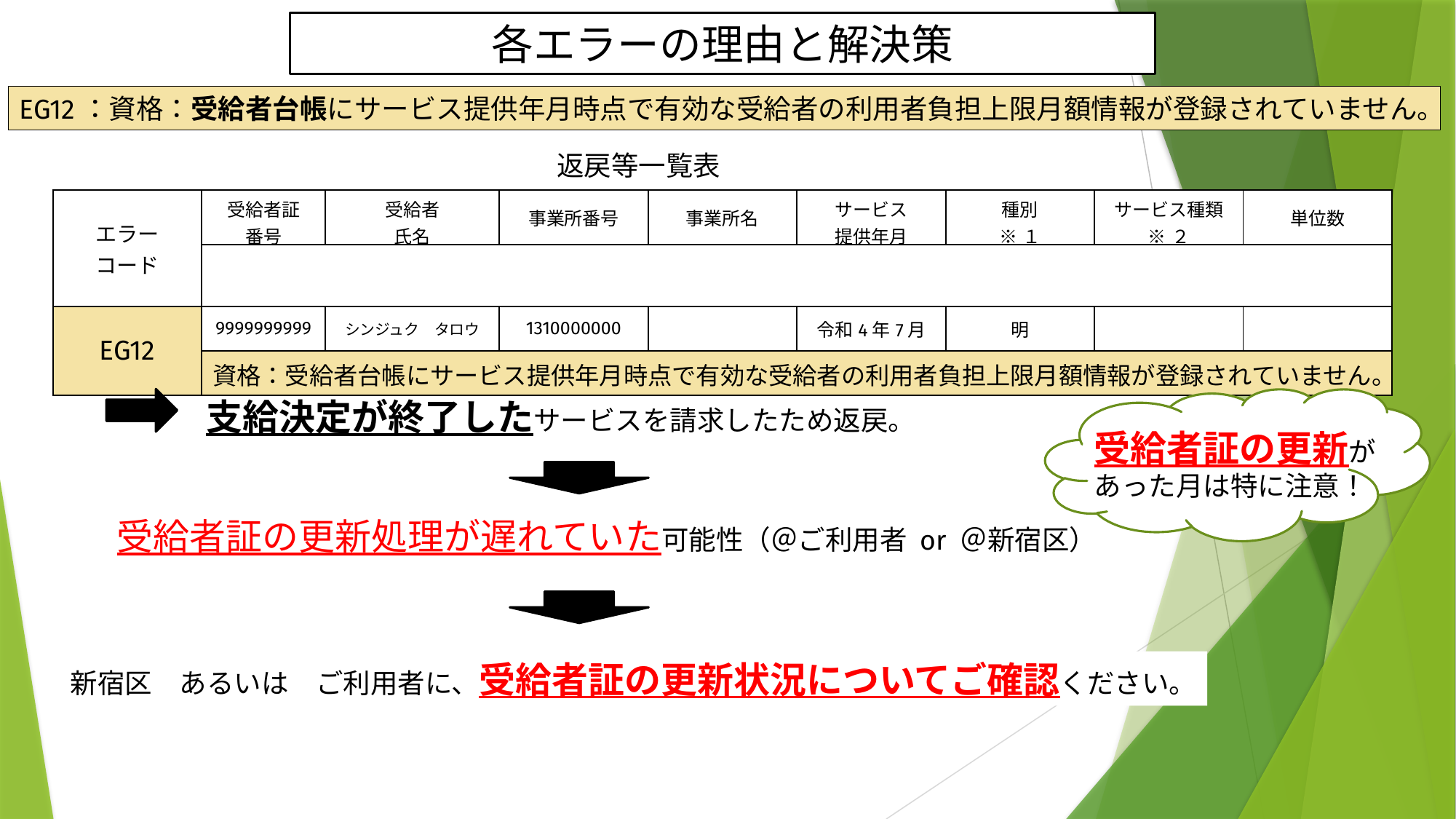

# 各エラーの理由と解決策
EG12：資格：受給者台帳にサービス提供年月時点で有効な受給者の利用者負担上限月額情報が登録されていません。
返戻等一覧表
| エラー コード | 受給者証 番号 | 受給者 氏名 | 事業所番号 | 事業所名 | サービス 提供年月 | 種別 ※１ | サービス種類 ※２ | 単位数 |
| --- | --- | --- | --- | --- | --- | --- | --- | --- |
|  |  |  |  |  |  |  |  |  |
| EG12 | 9999999999 | シンジュク　タロウ | 1310000000 |  | 令和4年7月 | 明 |  |  |
|  | 資格：受給者台帳にサービス提供年月時点で有効な受給者の利用者負担上限月額情報が登録されていません。 |  |  |  |  |  |  |  |

支給決定が終了したサービスを請求したため返戻。

受給者証の更新が
あった月は特に注意！

受給者証の更新処理が遅れていた可能性（＠ご利用者 or ＠新宿区）

新宿区　あるいは　ご利用者に、受給者証の更新状況についてご確認ください。